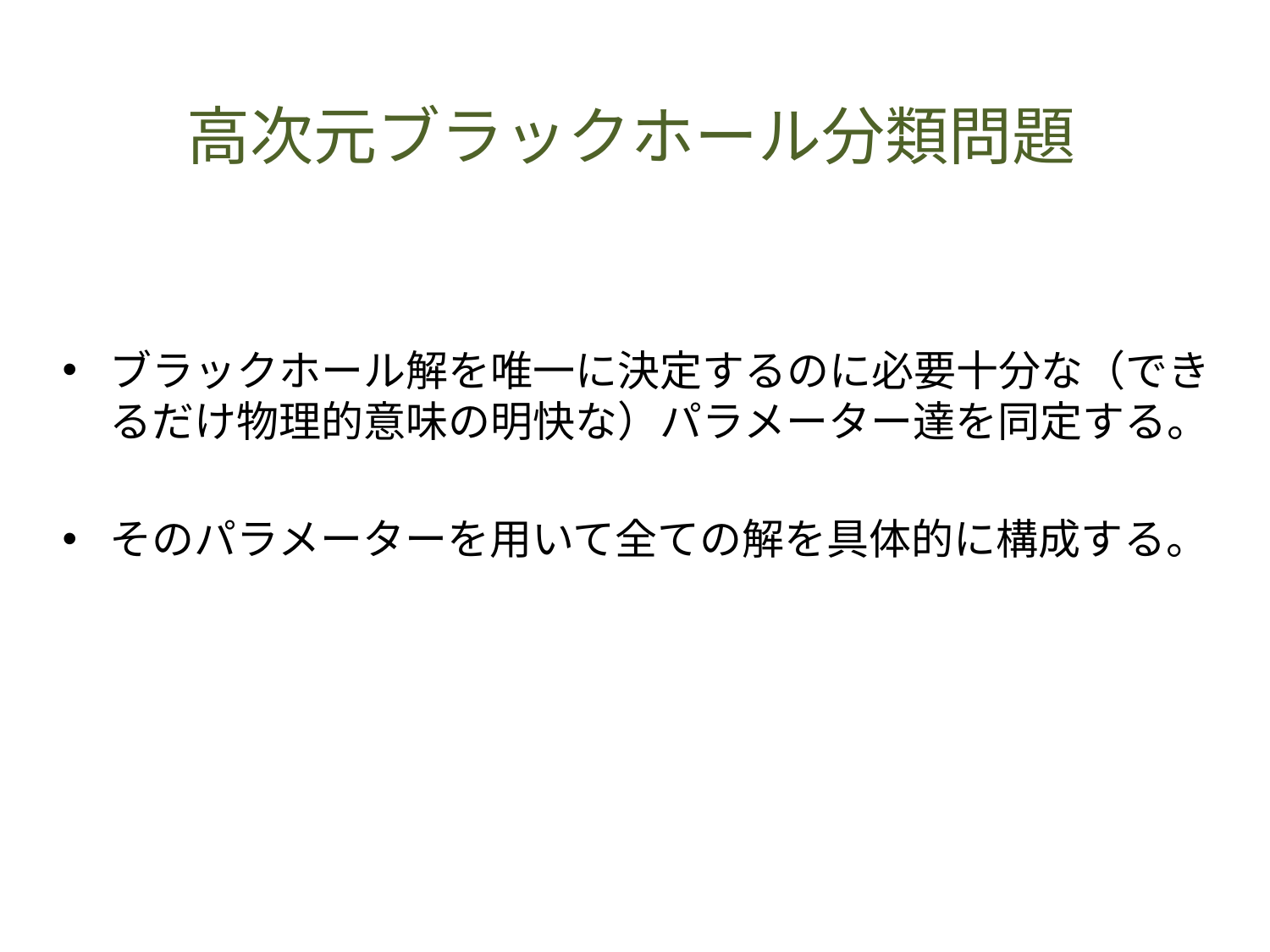

# 高次元ブラックホール分類問題
ブラックホール解を唯一に決定するのに必要十分な（できるだけ物理的意味の明快な）パラメーター達を同定する。

そのパラメーターを用いて全ての解を具体的に構成する。